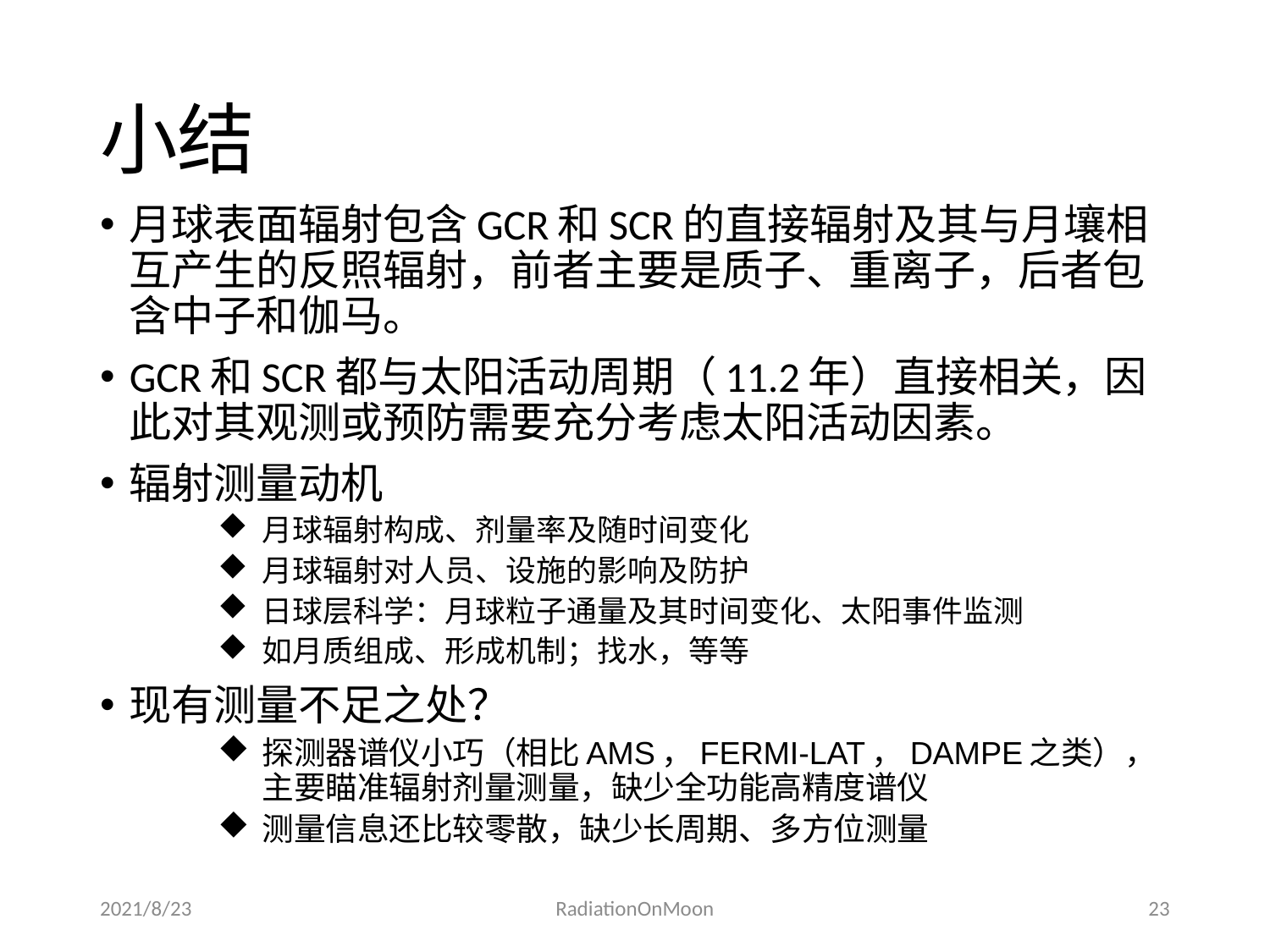

# 小结
月球表面辐射包含GCR和SCR的直接辐射及其与月壤相互产生的反照辐射，前者主要是质子、重离子，后者包含中子和伽马。
GCR和SCR都与太阳活动周期（11.2年）直接相关，因此对其观测或预防需要充分考虑太阳活动因素。
辐射测量动机
月球辐射构成、剂量率及随时间变化
月球辐射对人员、设施的影响及防护
日球层科学：月球粒子通量及其时间变化、太阳事件监测
如月质组成、形成机制；找水，等等
现有测量不足之处？
探测器谱仪小巧（相比AMS，FERMI-LAT，DAMPE之类），主要瞄准辐射剂量测量，缺少全功能高精度谱仪
测量信息还比较零散，缺少长周期、多方位测量

2021/8/23
RadiationOnMoon
23